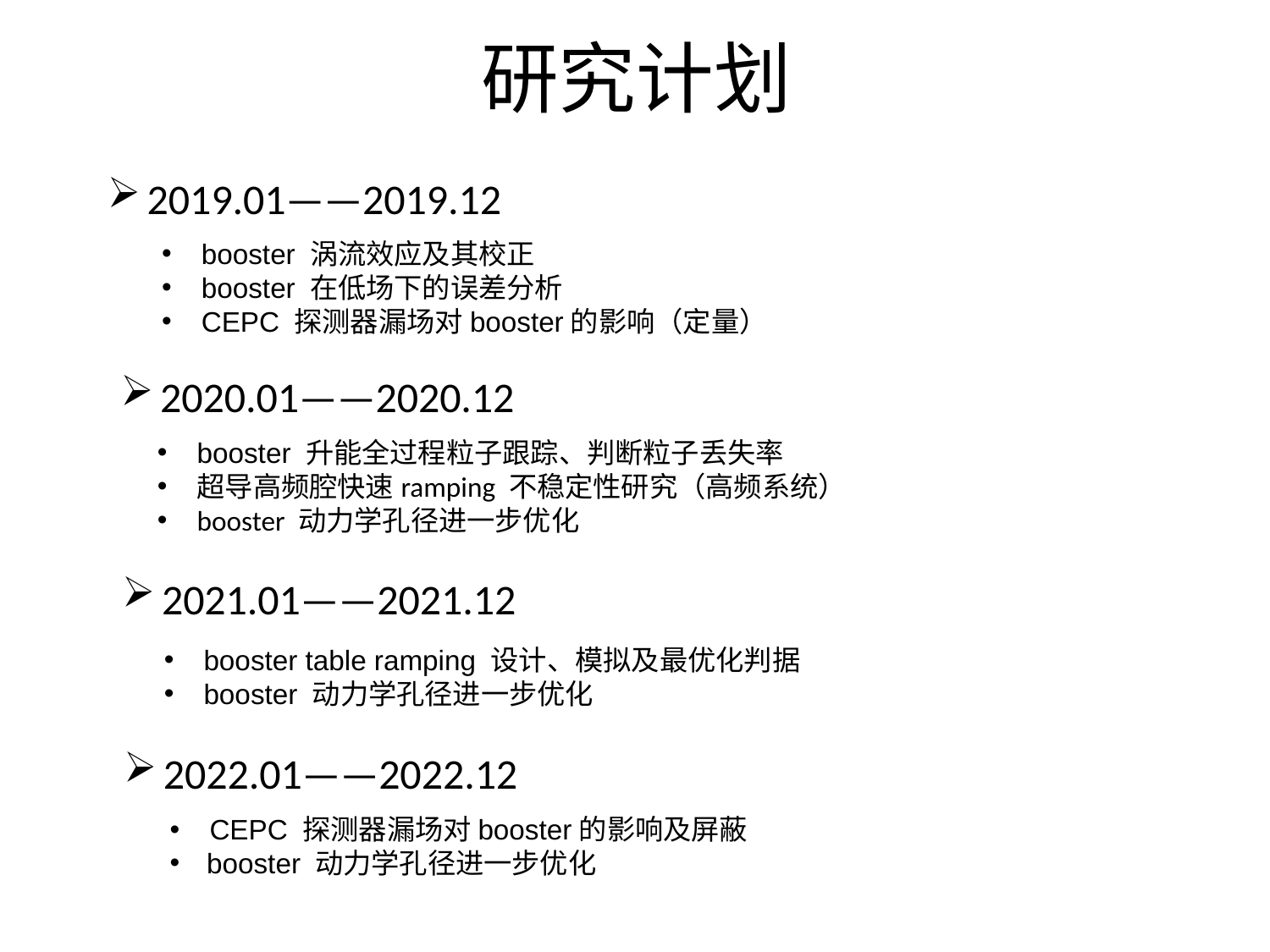

# 研究计划
2019.01——2019.12
booster 涡流效应及其校正
booster 在低场下的误差分析
CEPC 探测器漏场对booster的影响（定量）
2020.01——2020.12
booster 升能全过程粒子跟踪、判断粒子丢失率
超导高频腔快速ramping 不稳定性研究（高频系统）
booster 动力学孔径进一步优化
2021.01——2021.12
booster table ramping 设计、模拟及最优化判据
booster 动力学孔径进一步优化
2022.01——2022.12
CEPC 探测器漏场对booster的影响及屏蔽
booster 动力学孔径进一步优化